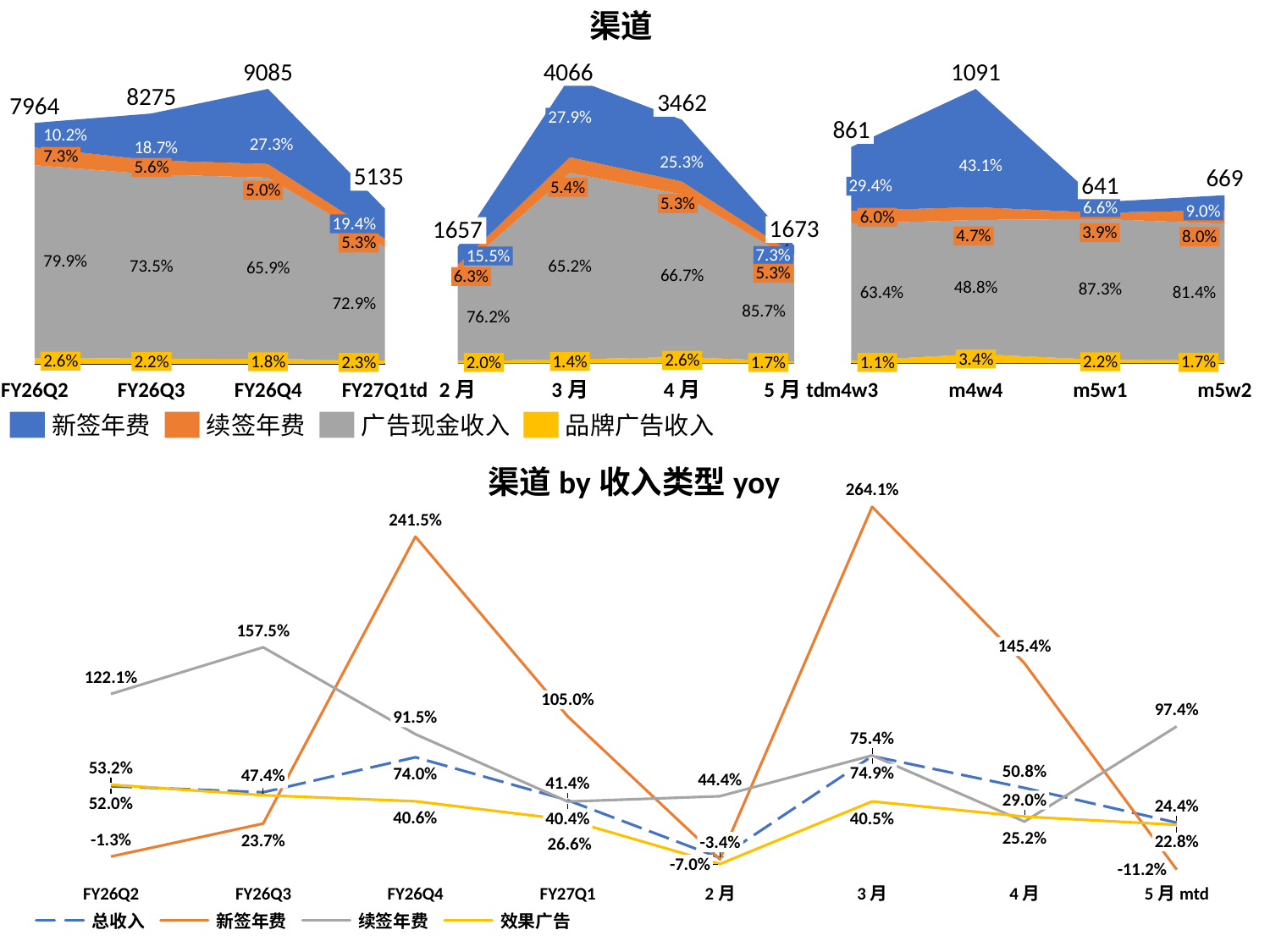

渠道
9085
4066
1091

### Chart

| Category |  |  |  |  |
|---|---|---|---|---|

### Chart

| Category |  |  |  |  |
|---|---|---|---|---|

### Chart

| Category |  |  |  |  |
|---|---|---|---|---|
8275
3462
7964
27.9%
861
10.2%
27.3%
18.7%
7.3%
25.3%
43.1%
5.6%
5135
669
641
29.4%
5.4%
5.0%
5.3%
6.6%
9.0%
6.0%
19.4%
1673
1657
3.9%
4.7%
8.0%
5.3%
7.3%
15.5%
79.9%
65.2%
73.5%
65.9%
5.3%
66.7%
6.3%
48.8%
87.3%
63.4%
81.4%
72.9%
85.7%
76.2%
3.4%
2.6%
2.6%
2.2%
1.4%
1.8%
2.2%
1.7%
2.3%
2.0%
1.7%
1.1%
FY26Q2
FY26Q3
FY26Q4
FY27Q1td
2月
3月
4月
5月td
m4w3
m4w4
m5w1
m5w2

新签年费
续签年费
广告现金收入
品牌广告收入
渠道by收入类型yoy
264.1%

### Chart

| Category |  |  |  |  |
|---|---|---|---|---|
241.5%
157.5%
145.4%
122.1%
105.0%
97.4%
91.5%
75.4%
53.2%
50.8%
74.9%
74.0%
47.4%
45.2%
44.4%
41.4%
29.0%
52.0%
24.4%
40.6%
40.4%
40.5%
25.2%
-1.3%
23.7%
-2.3%
22.8%
-3.4%
26.6%
-7.0%
-11.2%
FY26Q2
FY26Q3
FY26Q4
FY27Q1
2月
3月
4月
5月mtd
总收入
新签年费
续签年费
效果广告